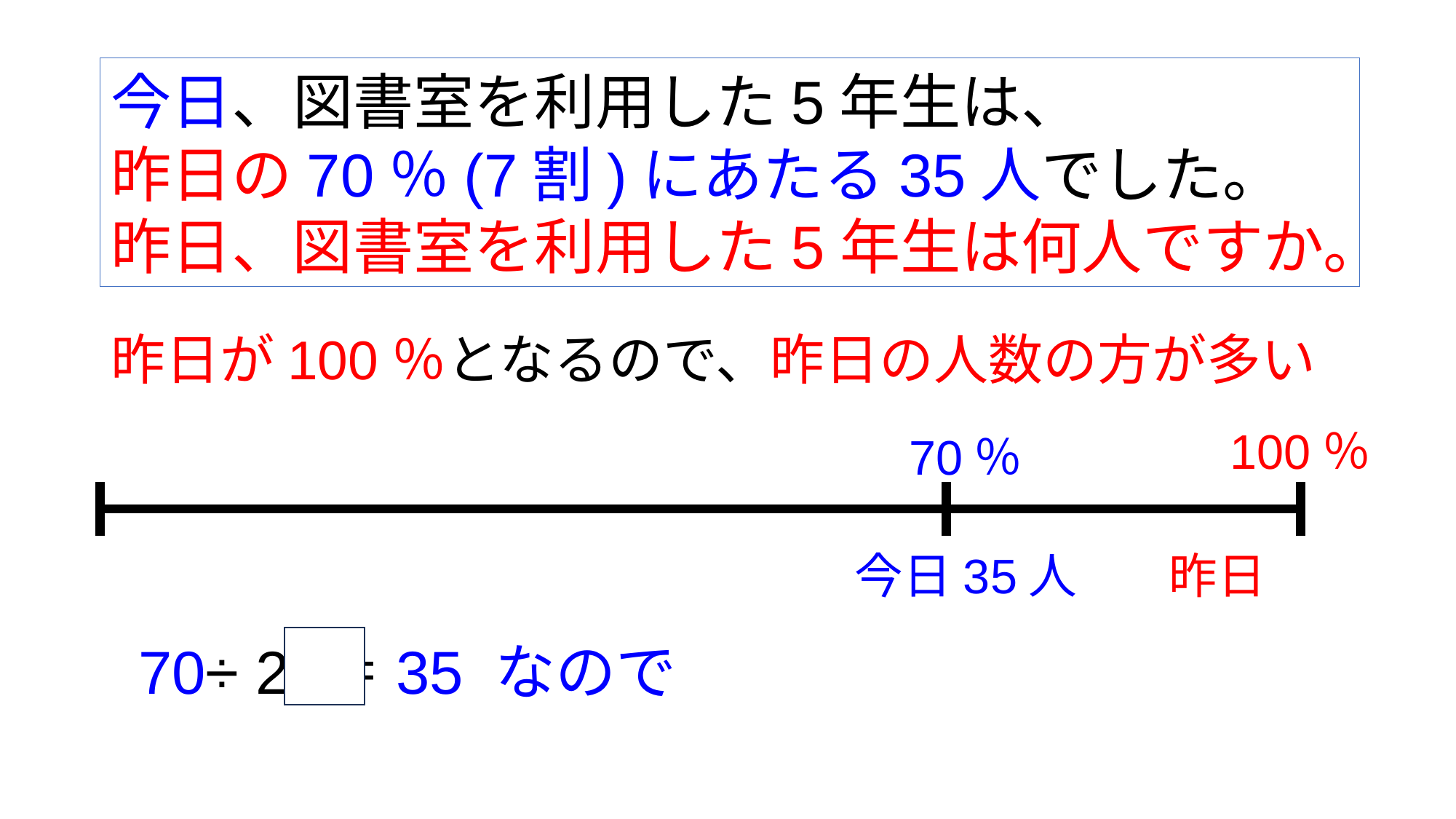

今日、図書室を利用した5年生は、
昨日の70％(7割)にあたる35人でした。
昨日、図書室を利用した5年生は何人ですか。
昨日が100％となるので、昨日の人数の方が多い
100％
70％
今日35人
昨日

70÷ 2 ＝35 なので